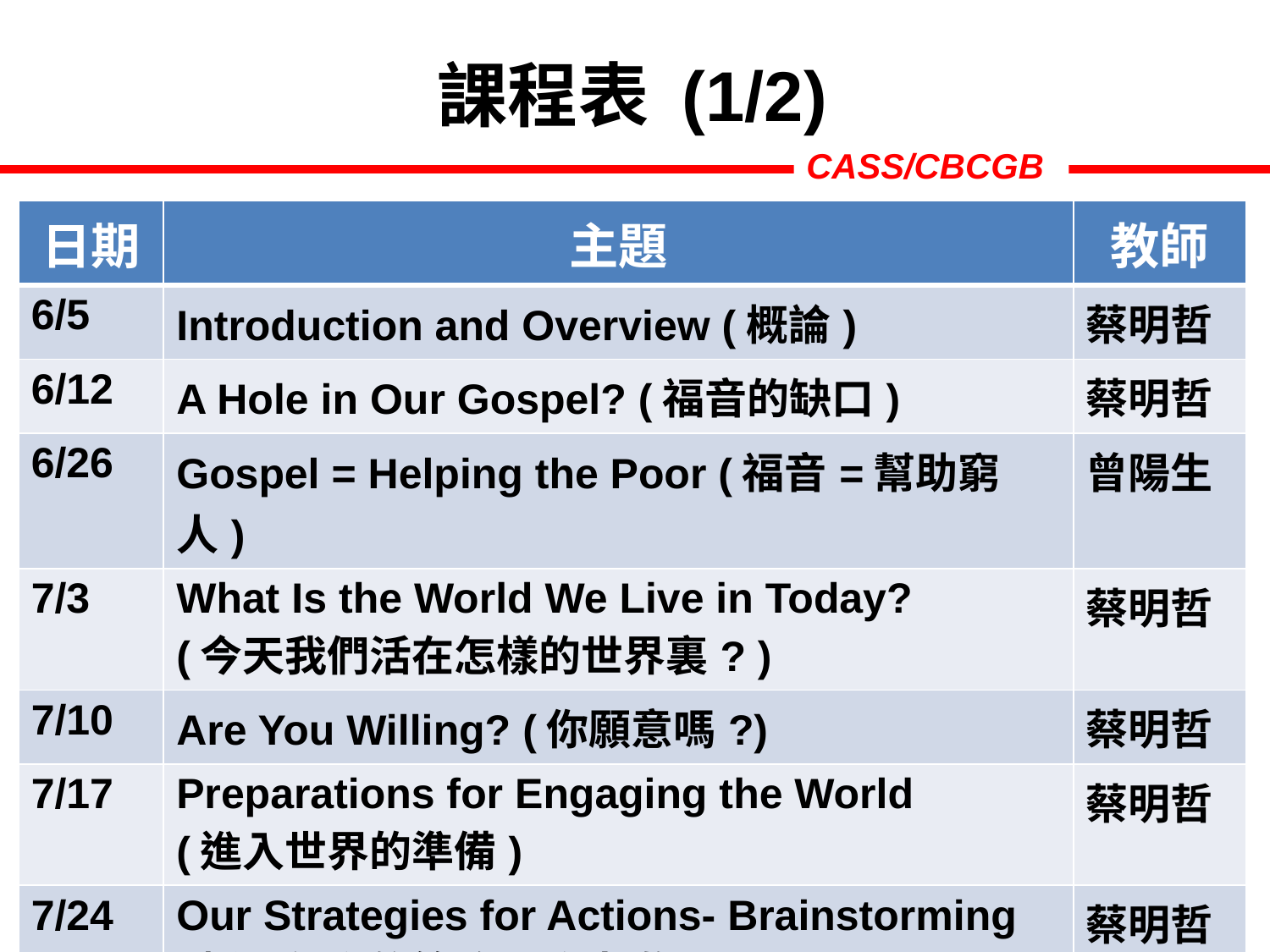

課程表 (1/2)
CASS/CBCGB
| 日期 | 主題 | 教師 |
| --- | --- | --- |
| 6/5 | Introduction and Overview (概論) | 蔡明哲 |
| 6/12 | A Hole in Our Gospel? (福音的缺口) | 蔡明哲 |
| 6/26 | Gospel = Helping the Poor (福音=幫助窮人) | 曾陽生 |
| 7/3 | What Is the World We Live in Today? (今天我們活在怎樣的世界裏? ) | 蔡明哲 |
| 7/10 | Are You Willing? (你願意嗎?) | 蔡明哲 |
| 7/17 | Preparations for Engaging the World (進入世界的準備) | 蔡明哲 |
| 7/24 | Our Strategies for Actions- Brainstorming (採取行動的策略- 腦力激盪) | 蔡明哲 |
18